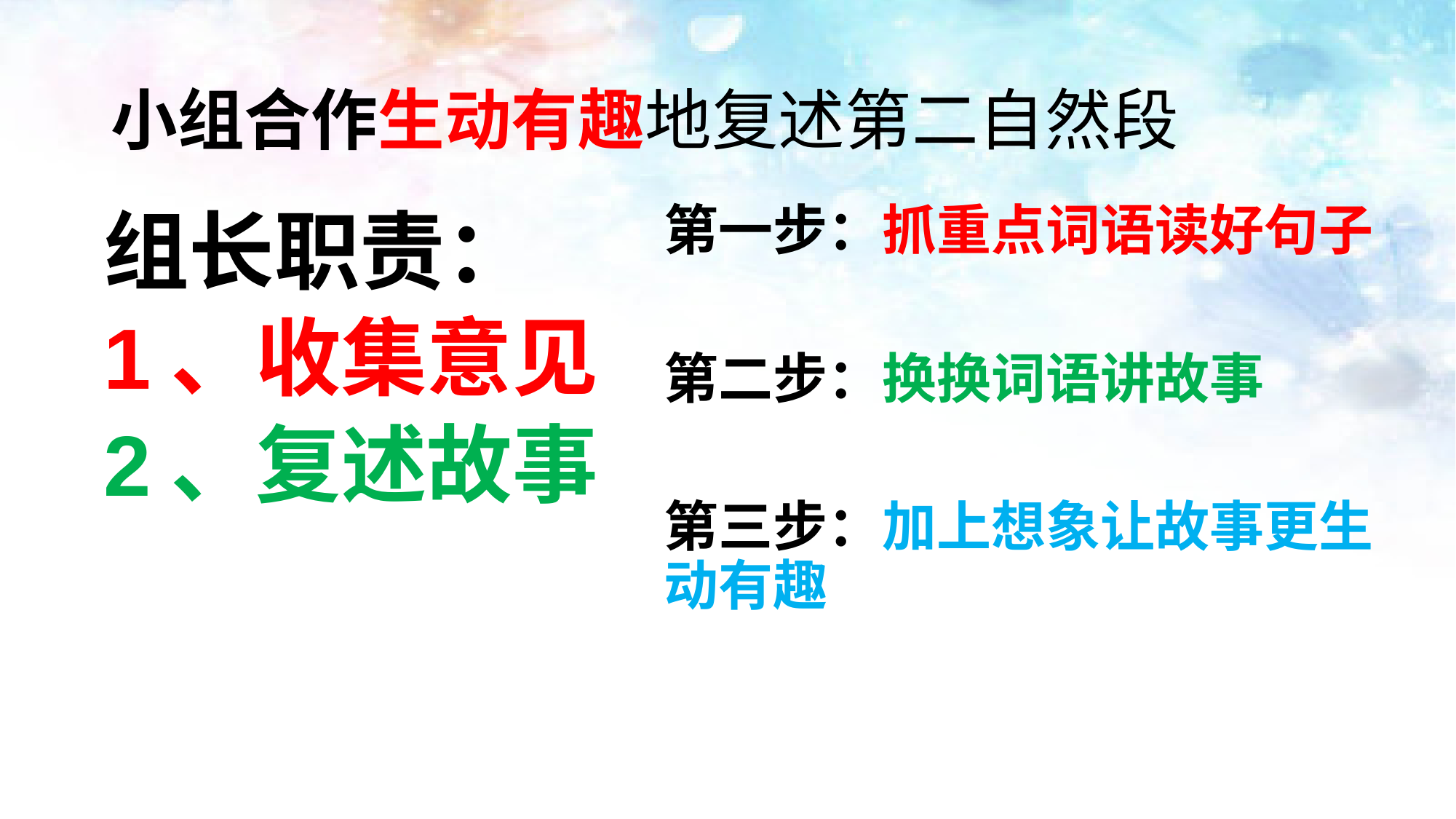

# 小组合作生动有趣地复述第二自然段
第一步：抓重点词语读好句子

第二步：换换词语讲故事

第三步：加上想象让故事更生动有趣
组长职责：
1、收集意见
2、复述故事